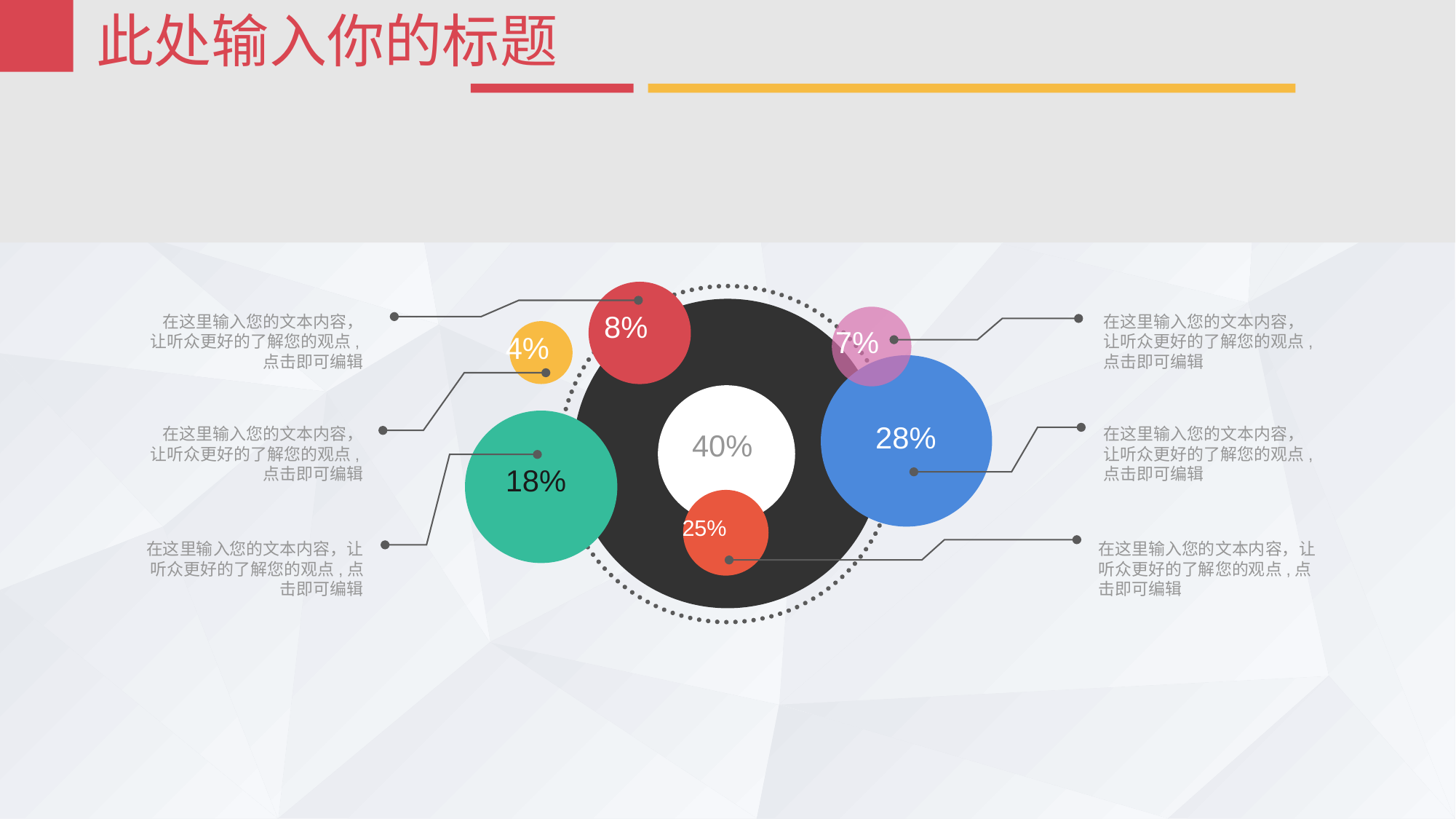

此处输入你的标题

8%

在这里输入您的文本内容，让听众更好的了解您的观点,点击即可编辑
在这里输入您的文本内容，让听众更好的了解您的观点,点击即可编辑

7%

4%

28%

在这里输入您的文本内容，让听众更好的了解您的观点,点击即可编辑
在这里输入您的文本内容，让听众更好的了解您的观点,点击即可编辑

18%
40%

25%
在这里输入您的文本内容，让听众更好的了解您的观点,点击即可编辑
在这里输入您的文本内容，让听众更好的了解您的观点,点击即可编辑